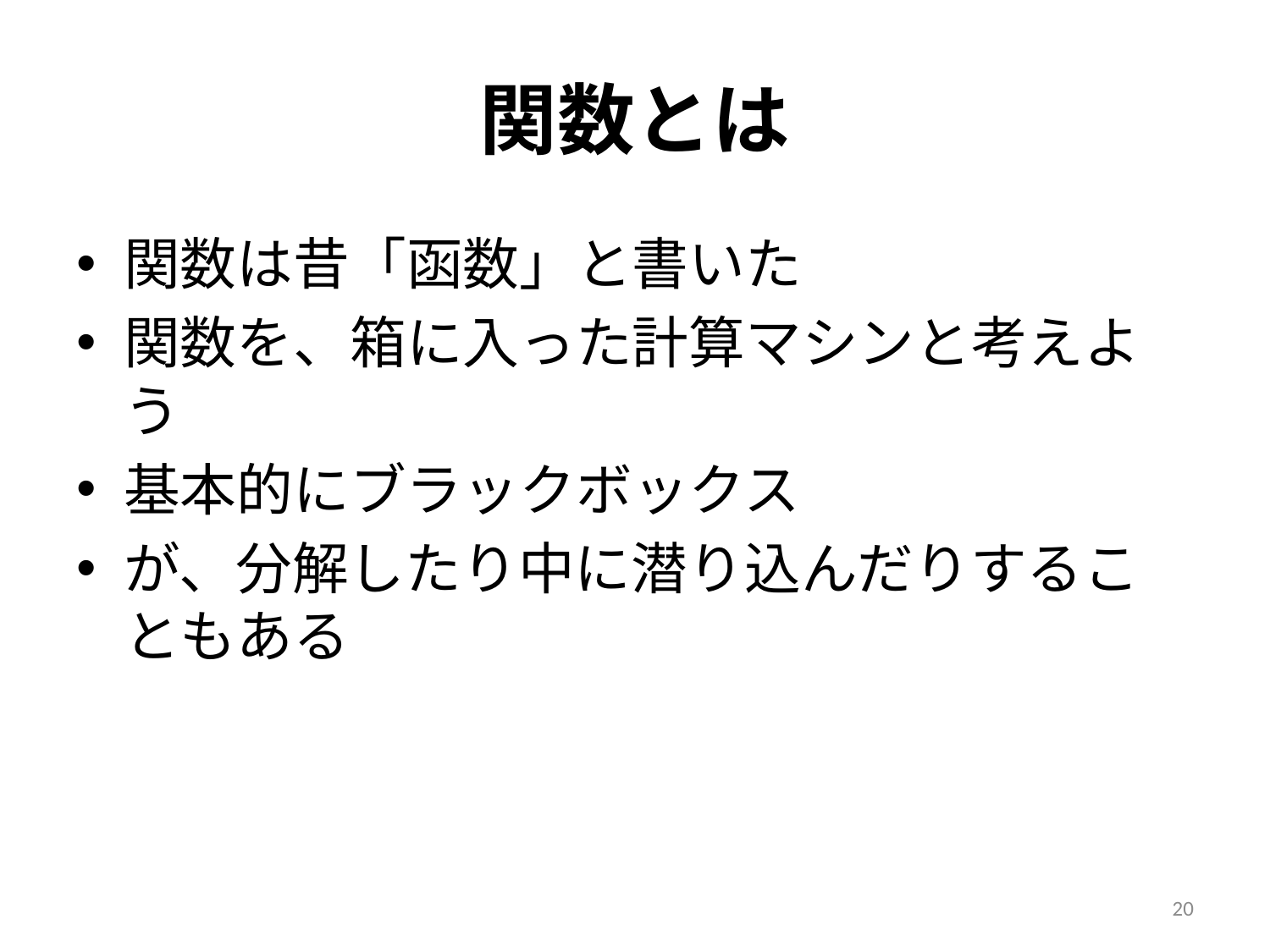

# 関数とは
関数は昔「函数」と書いた
関数を、箱に入った計算マシンと考えよう
基本的にブラックボックス
が、分解したり中に潜り込んだりすることもある

20